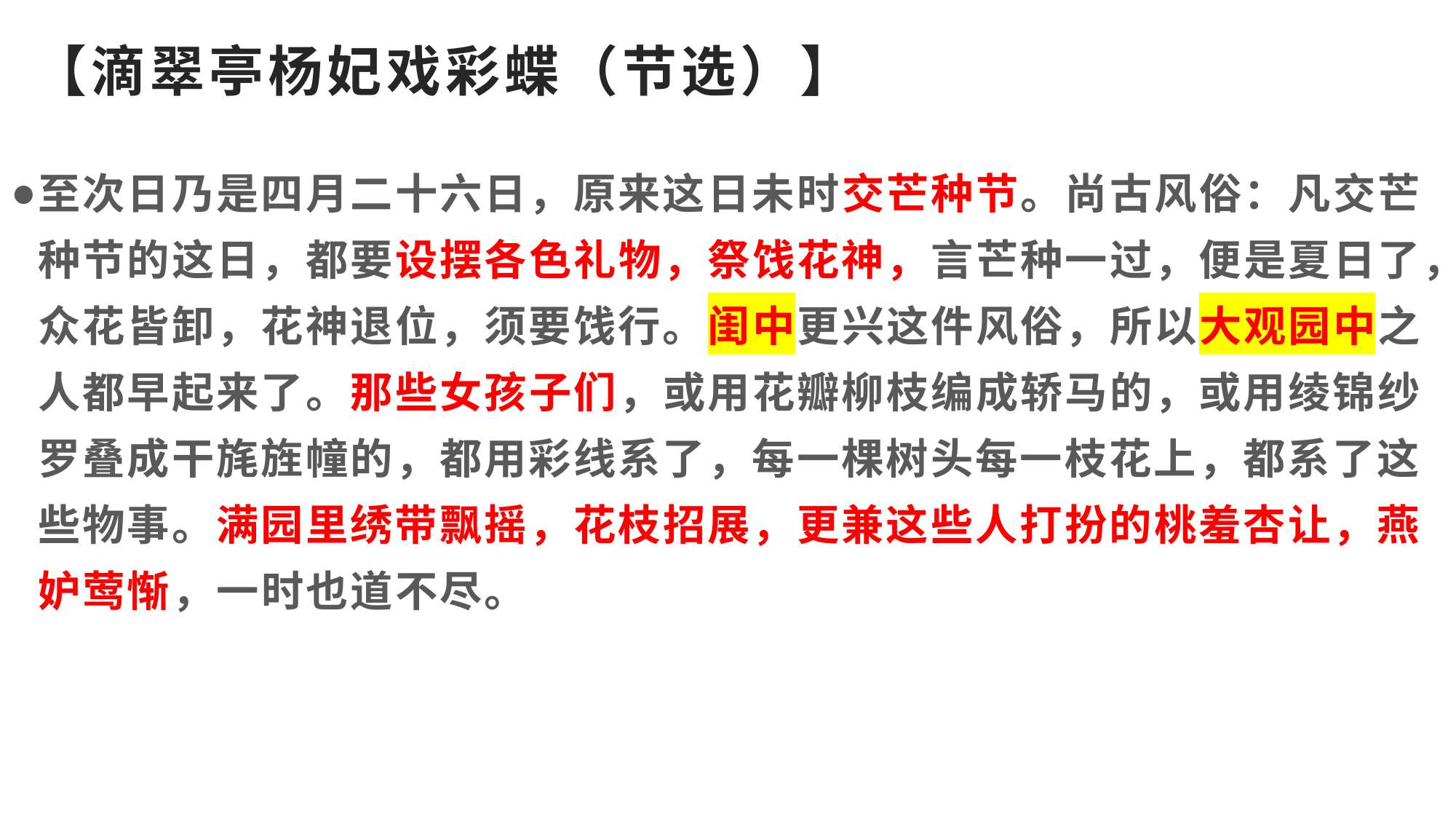

# 【滴翠亭杨妃戏彩蝶（节选）】
至次日乃是四月二十六日，原来这日未时交芒种节。尚古风俗：凡交芒种节的这日，都要设摆各色礼物，祭饯花神，言芒种一过，便是夏日了，众花皆卸，花神退位，须要饯行。闺中更兴这件风俗，所以大观园中之人都早起来了。那些女孩子们，或用花瓣柳枝编成轿马的，或用绫锦纱罗叠成干旄旌幢的，都用彩线系了，每一棵树头每一枝花上，都系了这些物事。满园里绣带飘摇，花枝招展，更兼这些人打扮的桃羞杏让，燕妒莺惭，一时也道不尽。